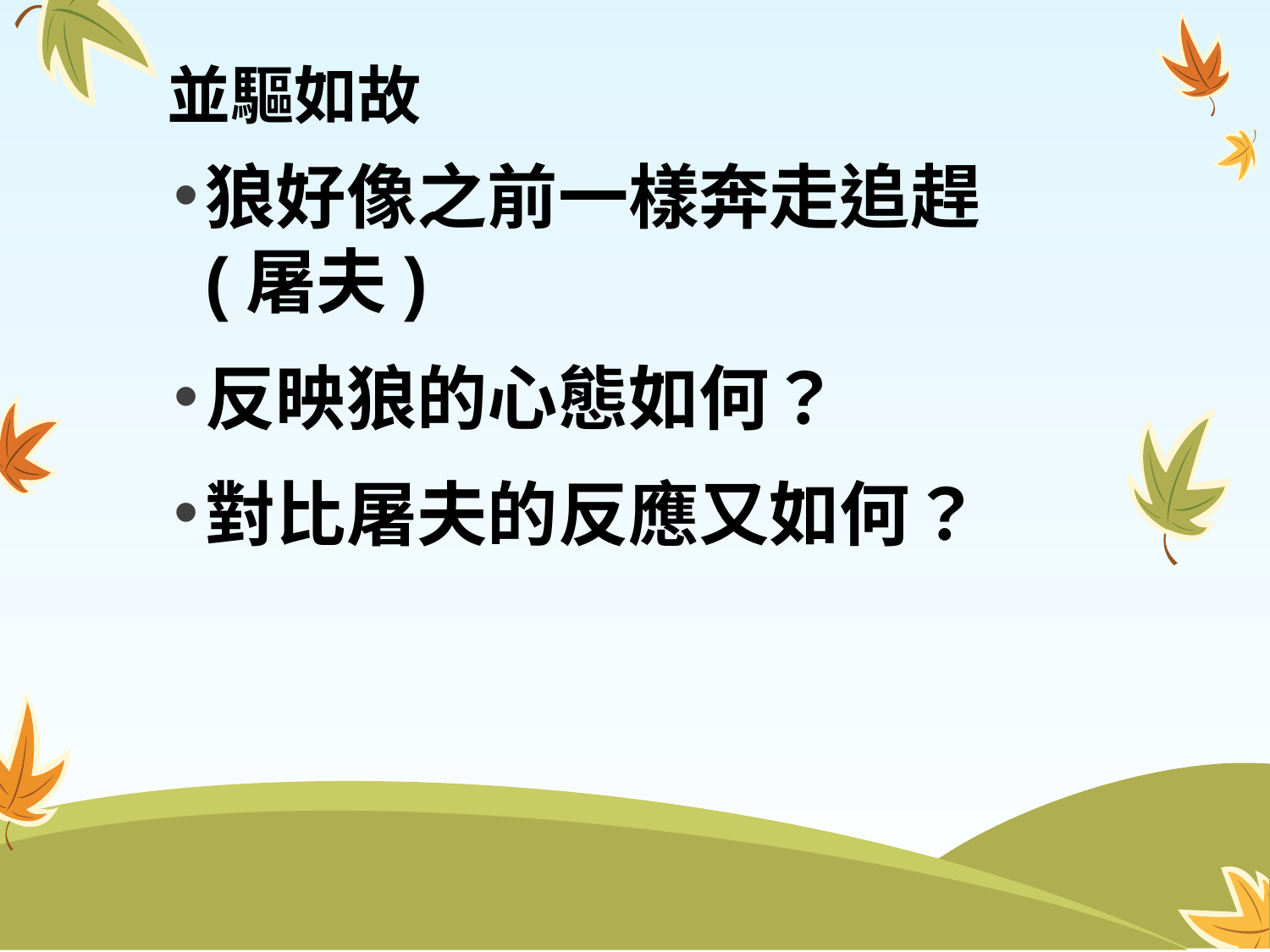

# 並驅如故
狼好像之前一樣奔走追趕(屠夫)
反映狼的心態如何？
對比屠夫的反應又如何？